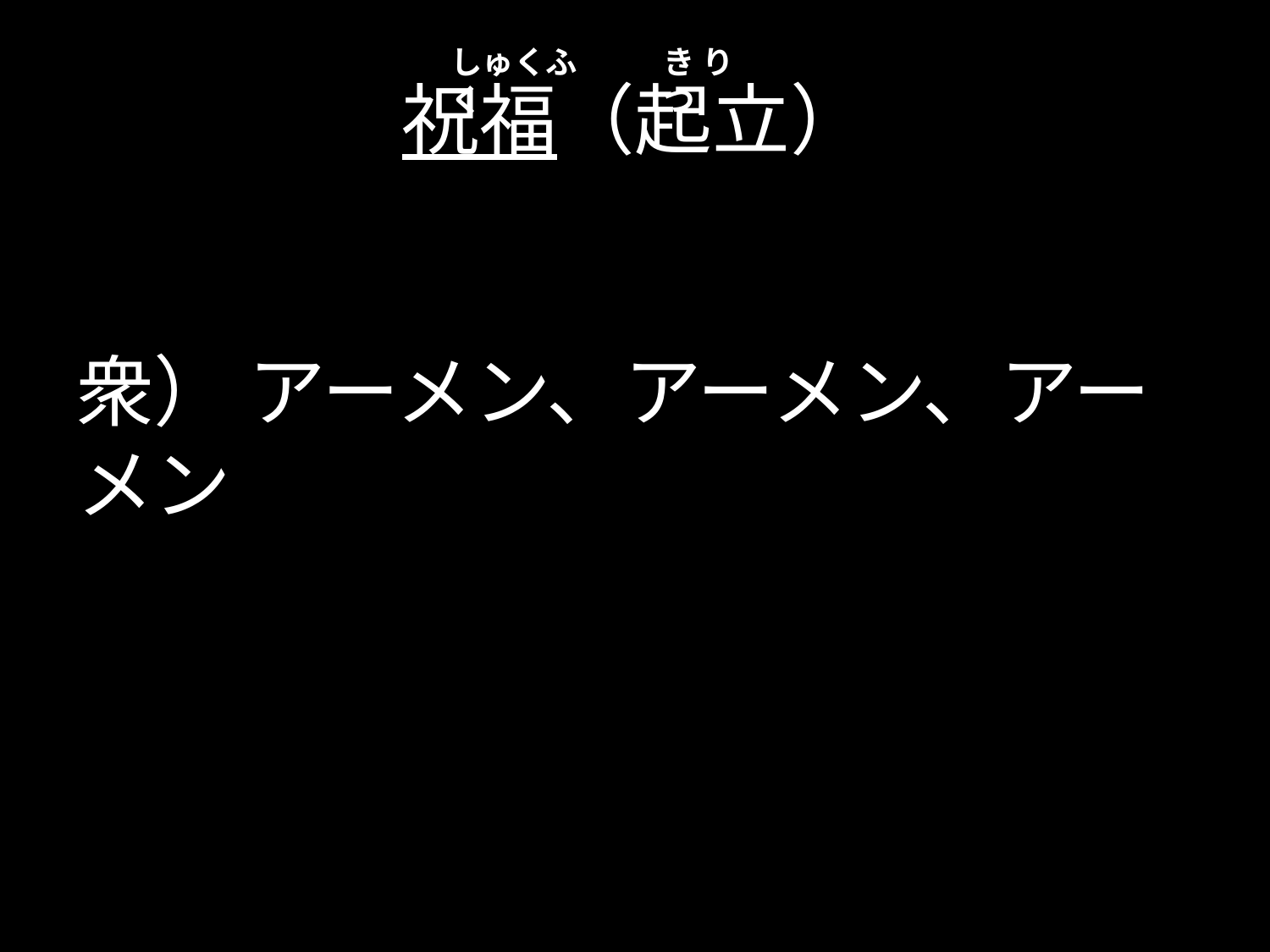

しゅくふく
き り つ
# 祝福（起立）
衆） アーメン、アーメン、アーメン